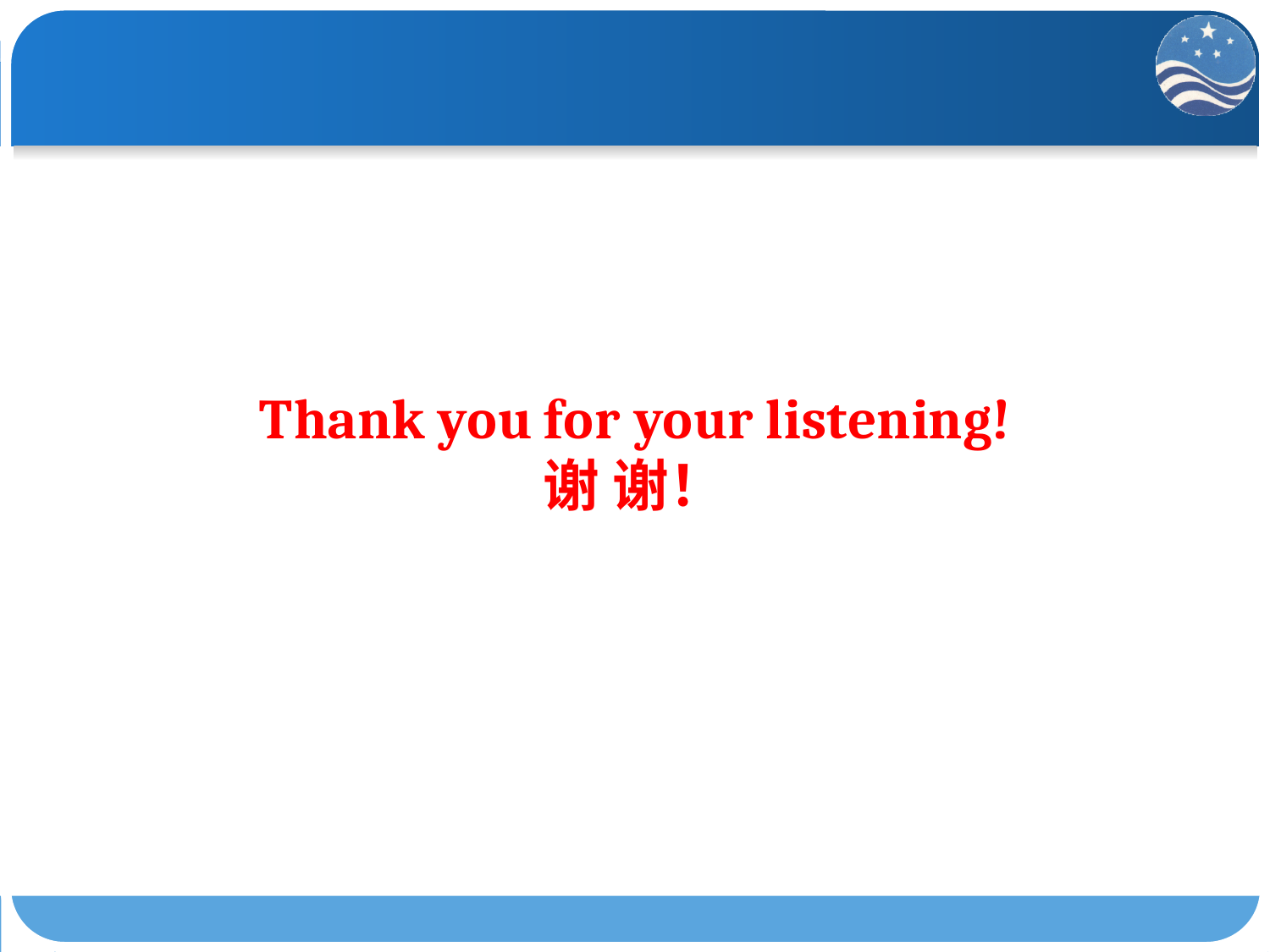

# Thank you for your listening! 谢 谢！